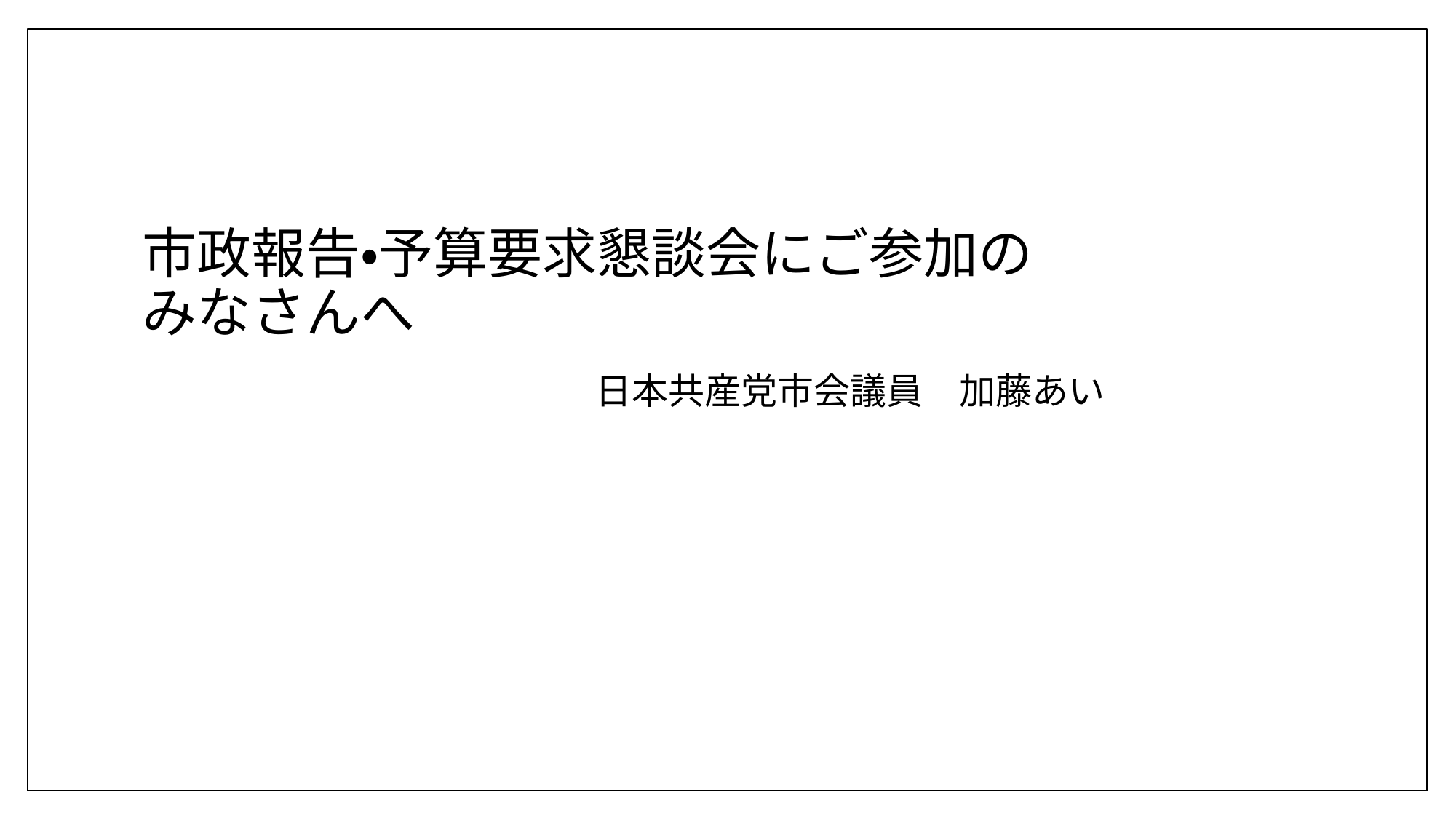

市政報告・予算要求懇談会にご参加のみなさんへ
日本共産党市会議員　加藤あい